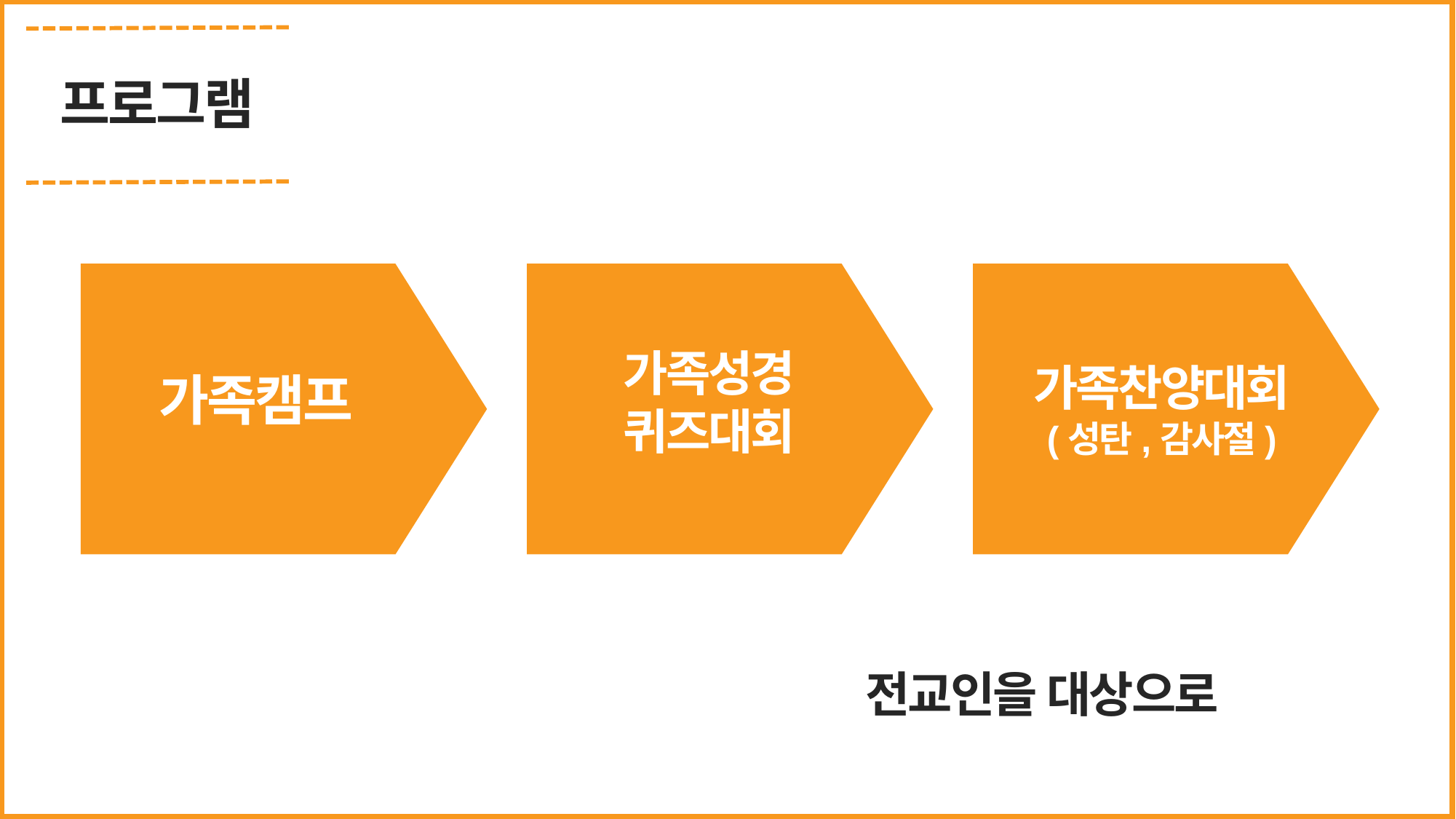

프로그램

가족성경
퀴즈대회
가족찬양대회
(성탄,감사절)
가족캠프
전교인을 대상으로